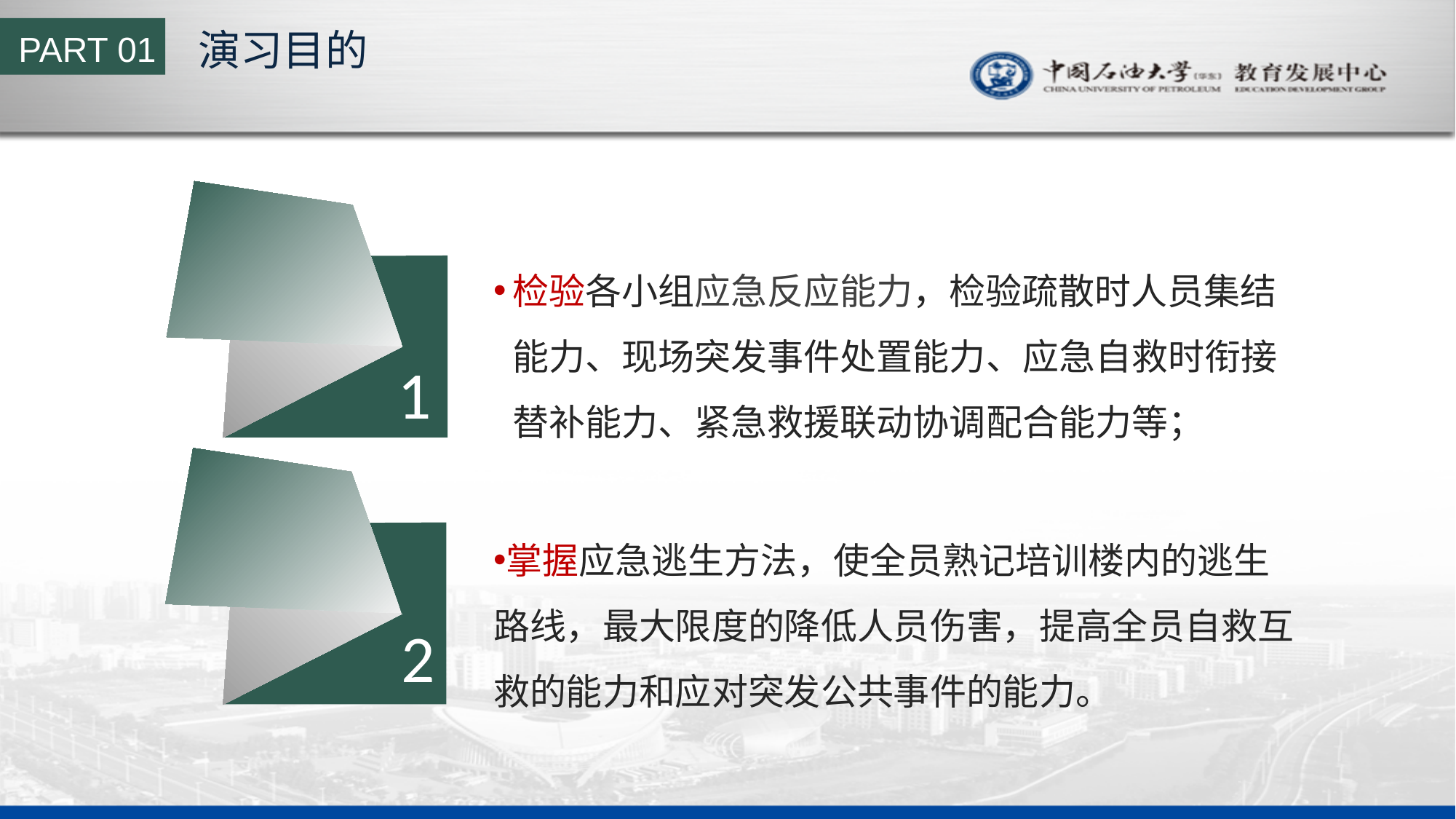

演习目的
PART 01

检验各小组应急反应能力，检验疏散时人员集结能力、现场突发事件处置能力、应急自救时衔接替补能力、紧急救援联动协调配合能力等；
1

2

掌握应急逃生方法，使全员熟记培训楼内的逃生路线，最大限度的降低人员伤害，提高全员自救互救的能力和应对突发公共事件的能力。
2